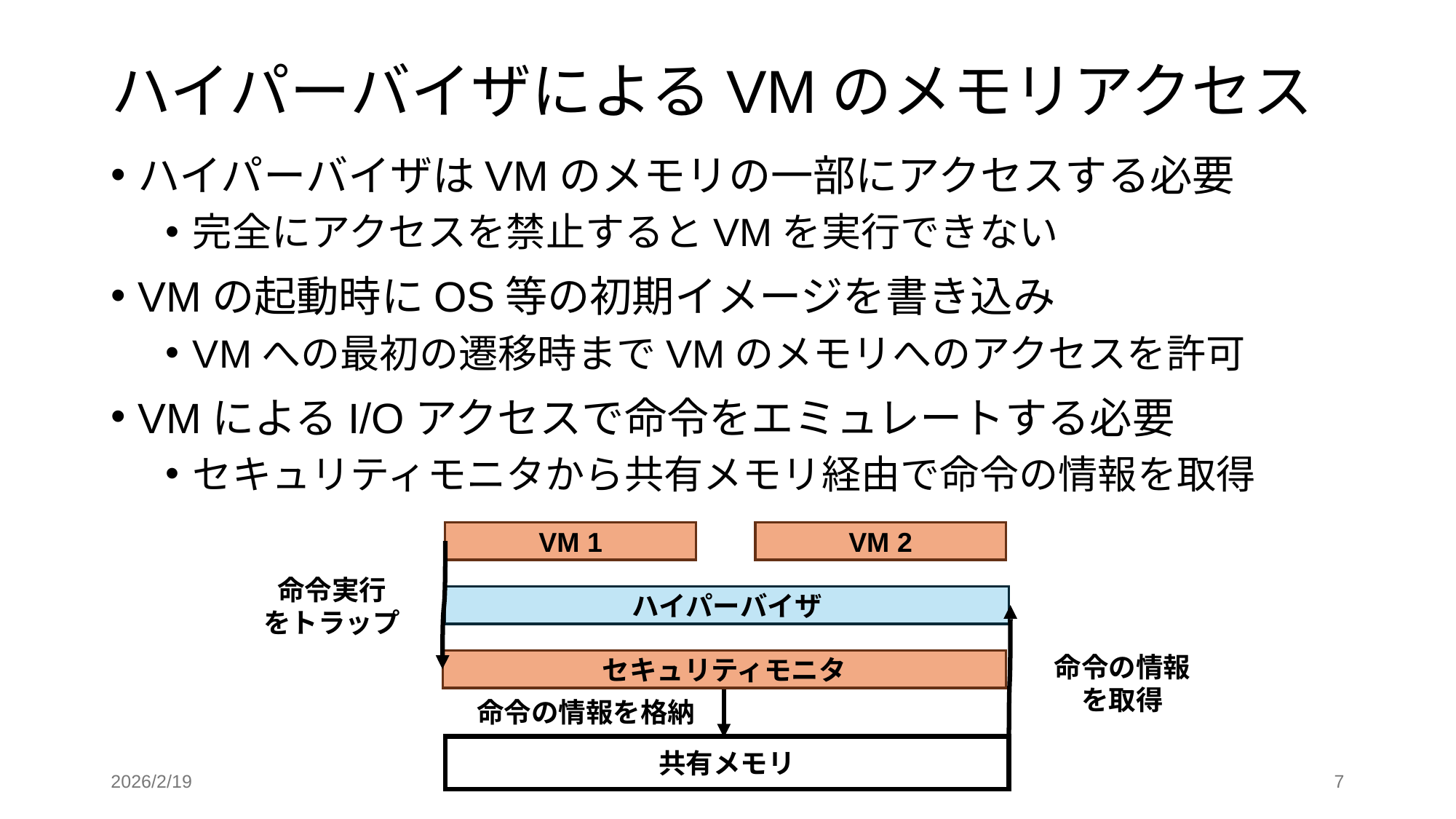

# ハイパーバイザによるVMのメモリアクセス
ハイパーバイザはVMのメモリの一部にアクセスする必要
完全にアクセスを禁止するとVMを実行できない
VMの起動時にOS等の初期イメージを書き込み
VMへの最初の遷移時までVMのメモリへのアクセスを許可
VMによるI/Oアクセスで命令をエミュレートする必要
セキュリティモニタから共有メモリ経由で命令の情報を取得
VM 1
VM 2
命令実行
をトラップ
ハイパーバイザ
命令の情報を取得
セキュリティモニタ
命令の情報を格納
共有メモリ
2026/2/19
7